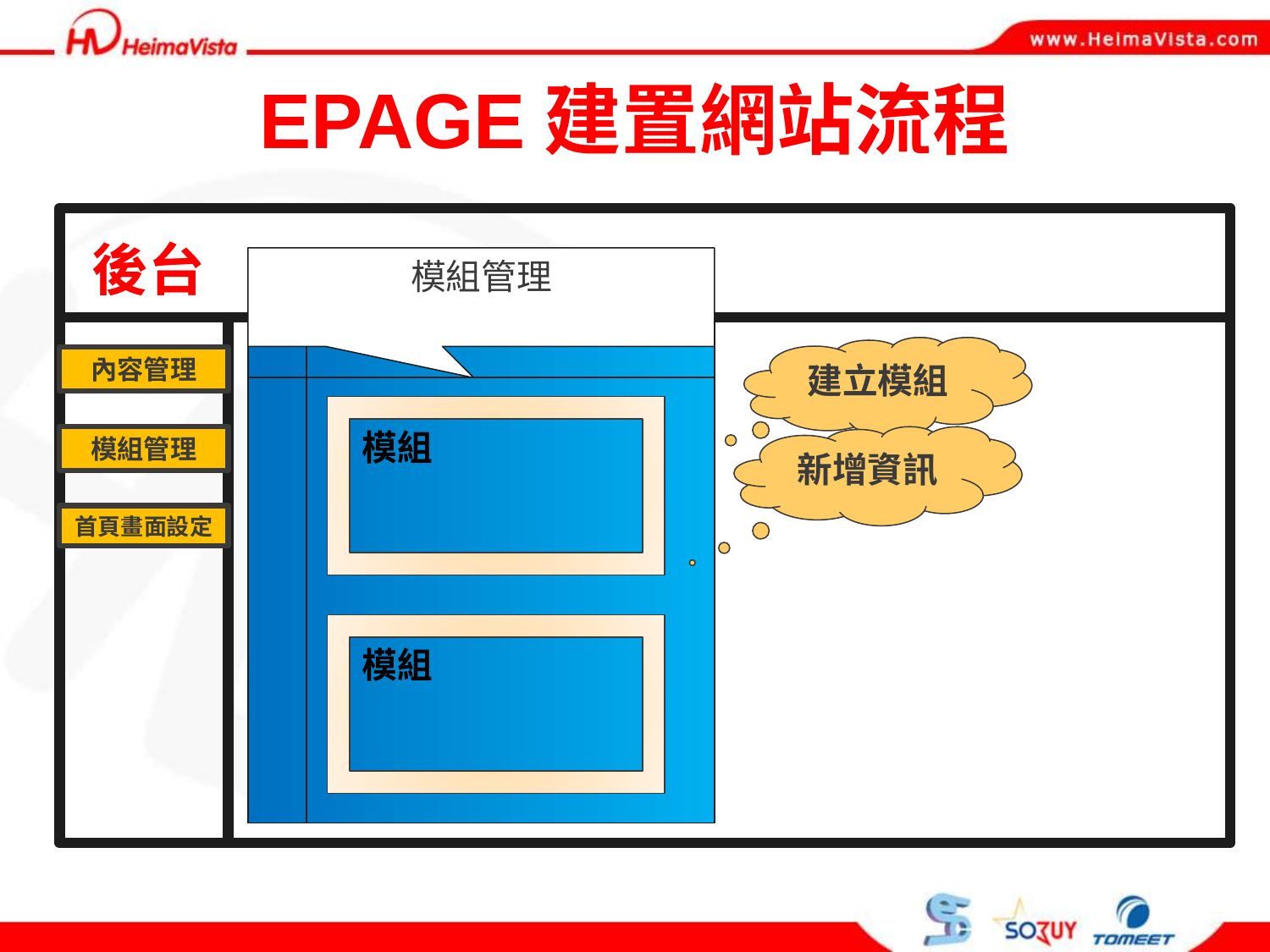

# EPAGE建置網站流程

後台
內容管理

模組管理

建立模組
內容管理
模組
資訊
模組管理
新增資訊
首頁畫面設定
資訊
模組
資訊